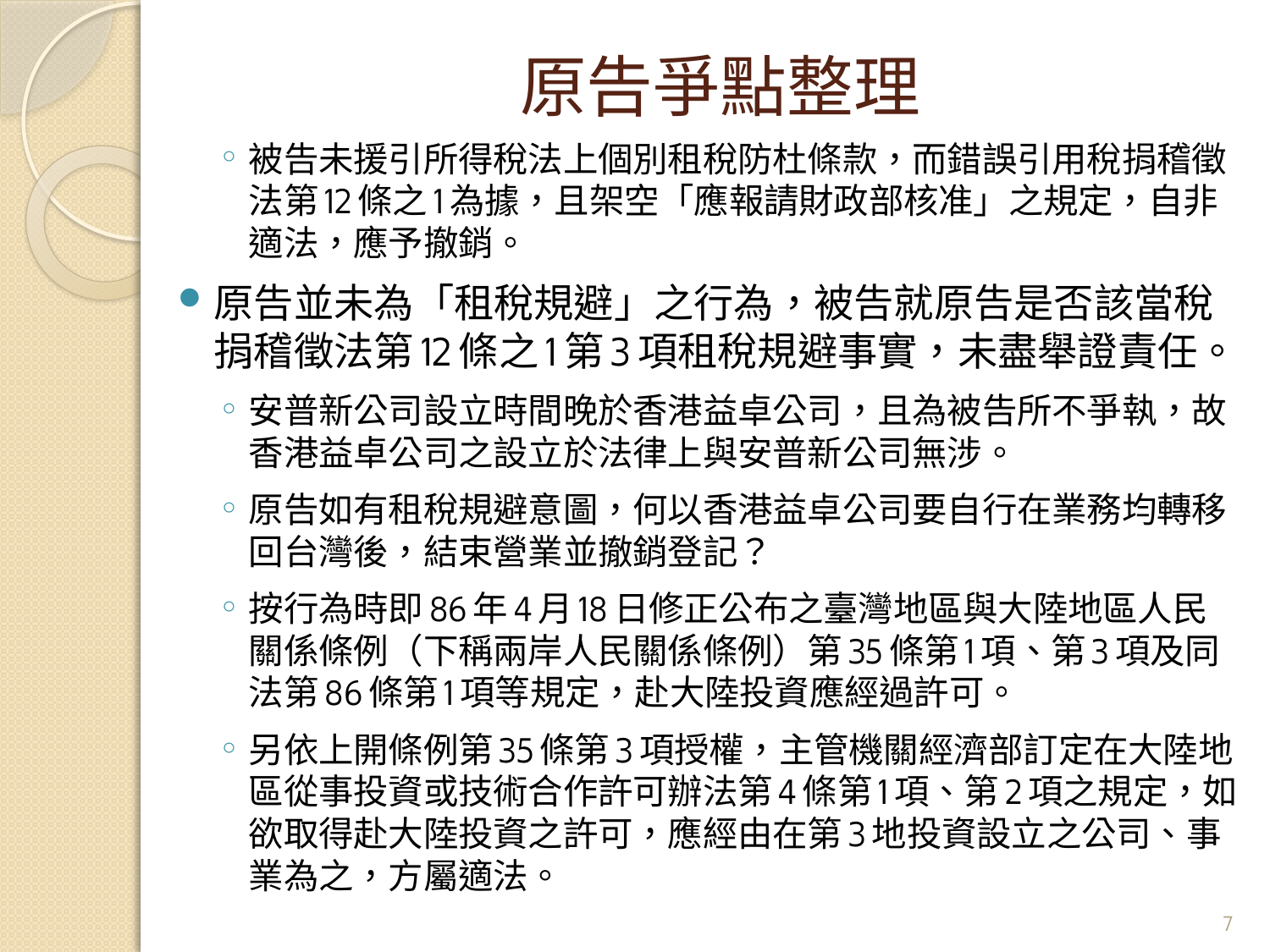

# 原告爭點整理
被告未援引所得稅法上個別租稅防杜條款，而錯誤引用稅捐稽徵法第12條之1為據，且架空「應報請財政部核准」之規定，自非適法，應予撤銷。
原告並未為「租稅規避」之行為，被告就原告是否該當稅捐稽徵法第12條之1第3項租稅規避事實，未盡舉證責任。
安普新公司設立時間晚於香港益卓公司，且為被告所不爭執，故香港益卓公司之設立於法律上與安普新公司無涉。
原告如有租稅規避意圖，何以香港益卓公司要自行在業務均轉移回台灣後，結束營業並撤銷登記？
按行為時即86年4月18日修正公布之臺灣地區與大陸地區人民關係條例（下稱兩岸人民關係條例）第35條第1項、第3項及同法第86條第1項等規定，赴大陸投資應經過許可。
另依上開條例第35條第3項授權，主管機關經濟部訂定在大陸地區從事投資或技術合作許可辦法第4條第1項、第2項之規定，如欲取得赴大陸投資之許可，應經由在第3地投資設立之公司、事業為之，方屬適法。

7